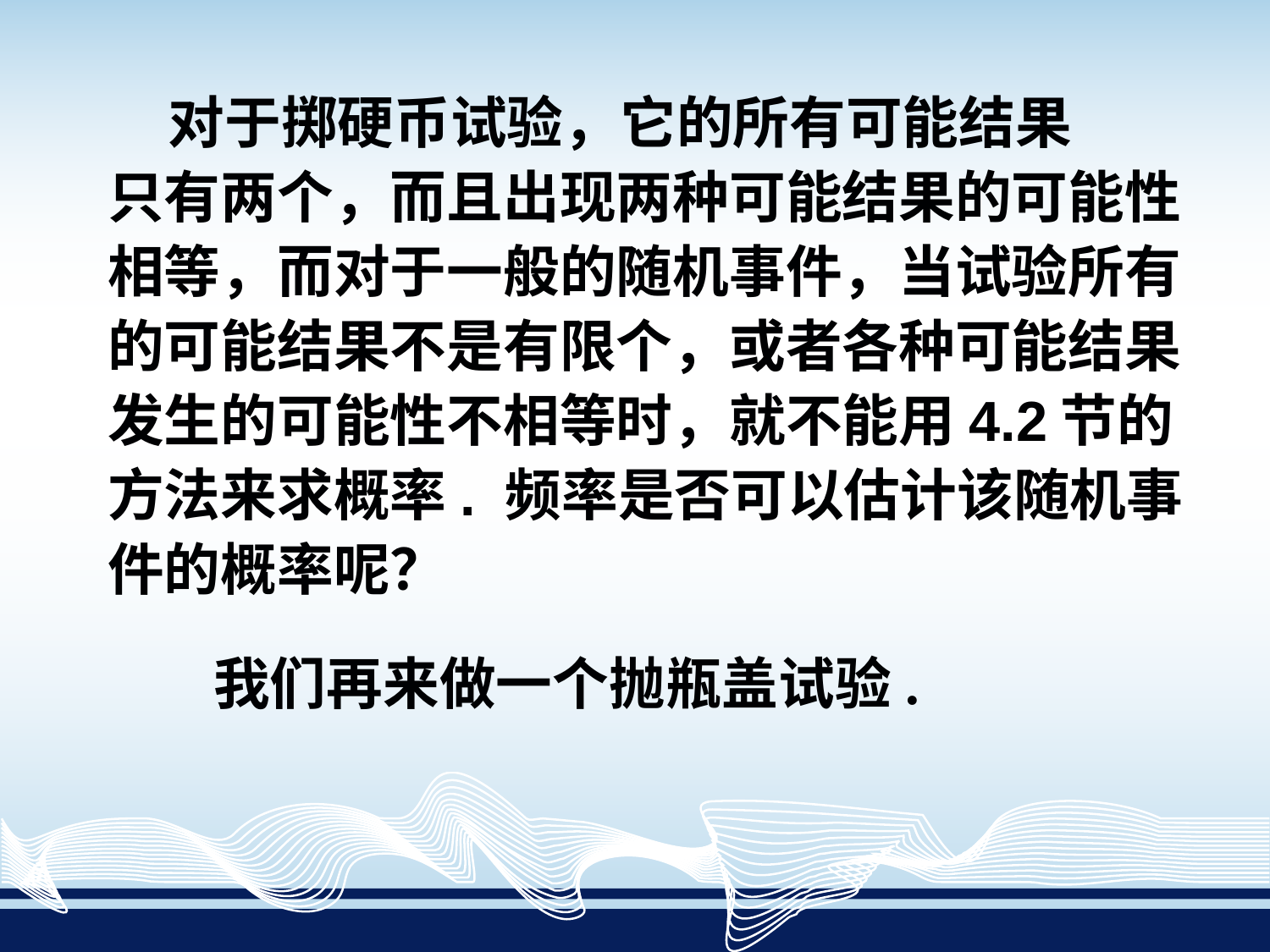

对于掷硬币试验，它的所有可能结果
只有两个，而且出现两种可能结果的可能性相等，而对于一般的随机事件，当试验所有的可能结果不是有限个，或者各种可能结果发生的可能性不相等时，就不能用4.2节的方法来求概率. 频率是否可以估计该随机事件的概率呢？
我们再来做一个抛瓶盖试验.